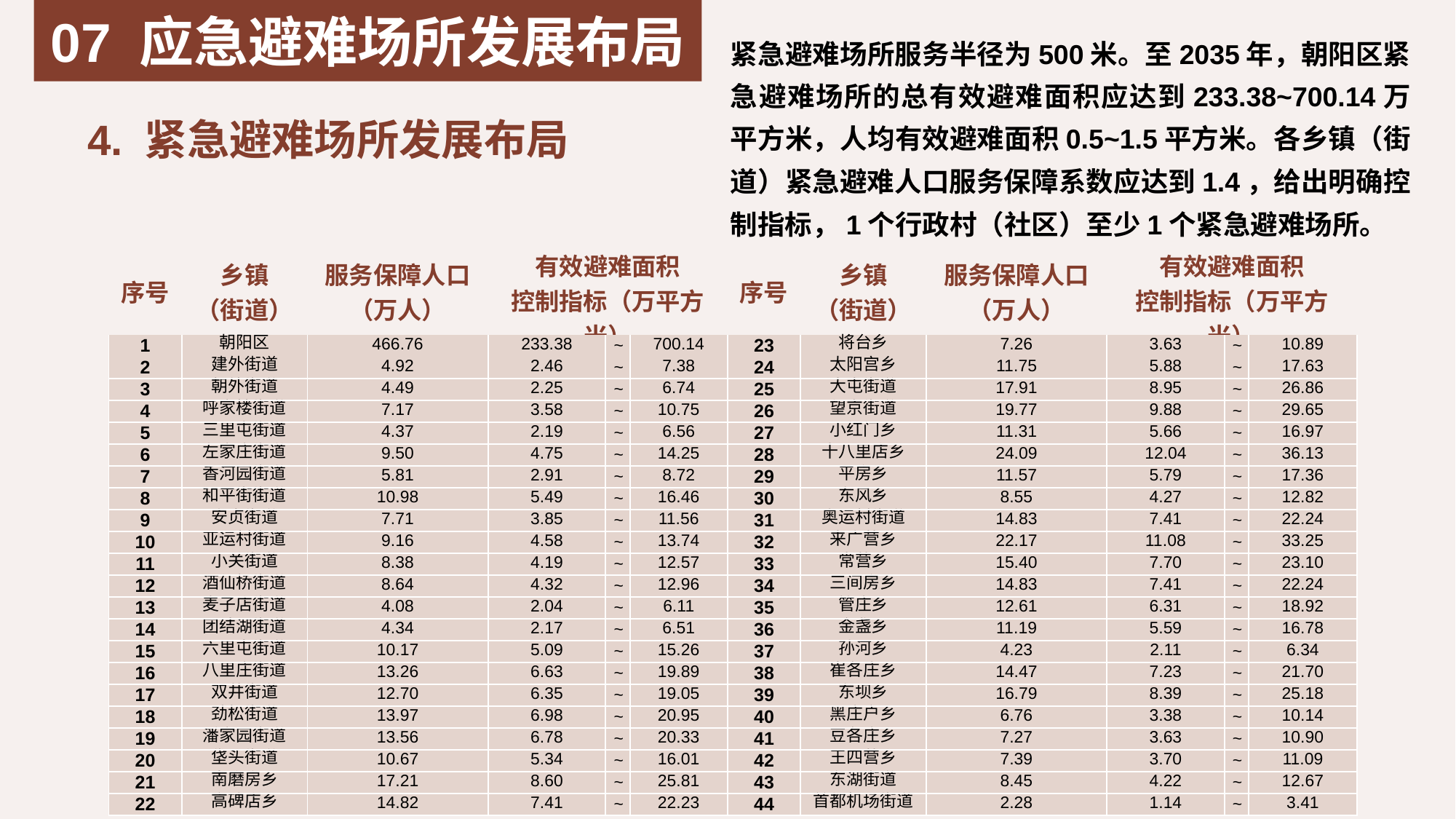

07 应急避难场所发展布局
紧急避难场所服务半径为500米。至2035年，朝阳区紧急避难场所的总有效避难面积应达到233.38~700.14万平方米，人均有效避难面积0.5~1.5平方米。各乡镇（街道）紧急避难人口服务保障系数应达到1.4，给出明确控制指标，1个行政村（社区）至少1个紧急避难场所。
4. 紧急避难场所发展布局
| 序号 | 乡镇 （街道） | 服务保障人口 （万人） | 有效避难面积 控制指标（万平方米） |  |  |
| --- | --- | --- | --- | --- | --- |
| 1 | 朝阳区 | 466.76 | 233.38 | ~ | 700.14 |
| 2 | 建外街道 | 4.92 | 2.46 | ~ | 7.38 |
| 3 | 朝外街道 | 4.49 | 2.25 | ~ | 6.74 |
| 4 | 呼家楼街道 | 7.17 | 3.58 | ~ | 10.75 |
| 5 | 三里屯街道 | 4.37 | 2.19 | ~ | 6.56 |
| 6 | 左家庄街道 | 9.50 | 4.75 | ~ | 14.25 |
| 7 | 香河园街道 | 5.81 | 2.91 | ~ | 8.72 |
| 8 | 和平街街道 | 10.98 | 5.49 | ~ | 16.46 |
| 9 | 安贞街道 | 7.71 | 3.85 | ~ | 11.56 |
| 10 | 亚运村街道 | 9.16 | 4.58 | ~ | 13.74 |
| 11 | 小关街道 | 8.38 | 4.19 | ~ | 12.57 |
| 12 | 酒仙桥街道 | 8.64 | 4.32 | ~ | 12.96 |
| 13 | 麦子店街道 | 4.08 | 2.04 | ~ | 6.11 |
| 14 | 团结湖街道 | 4.34 | 2.17 | ~ | 6.51 |
| 15 | 六里屯街道 | 10.17 | 5.09 | ~ | 15.26 |
| 16 | 八里庄街道 | 13.26 | 6.63 | ~ | 19.89 |
| 17 | 双井街道 | 12.70 | 6.35 | ~ | 19.05 |
| 18 | 劲松街道 | 13.97 | 6.98 | ~ | 20.95 |
| 19 | 潘家园街道 | 13.56 | 6.78 | ~ | 20.33 |
| 20 | 垡头街道 | 10.67 | 5.34 | ~ | 16.01 |
| 21 | 南磨房乡 | 17.21 | 8.60 | ~ | 25.81 |
| 22 | 高碑店乡 | 14.82 | 7.41 | ~ | 22.23 |
| 序号 | 乡镇 （街道） | 服务保障人口 （万人） | 有效避难面积 控制指标（万平方米） |  |  |
| --- | --- | --- | --- | --- | --- |
| 23 | 将台乡 | 7.26 | 3.63 | ~ | 10.89 |
| 24 | 太阳宫乡 | 11.75 | 5.88 | ~ | 17.63 |
| 25 | 大屯街道 | 17.91 | 8.95 | ~ | 26.86 |
| 26 | 望京街道 | 19.77 | 9.88 | ~ | 29.65 |
| 27 | 小红门乡 | 11.31 | 5.66 | ~ | 16.97 |
| 28 | 十八里店乡 | 24.09 | 12.04 | ~ | 36.13 |
| 29 | 平房乡 | 11.57 | 5.79 | ~ | 17.36 |
| 30 | 东风乡 | 8.55 | 4.27 | ~ | 12.82 |
| 31 | 奥运村街道 | 14.83 | 7.41 | ~ | 22.24 |
| 32 | 来广营乡 | 22.17 | 11.08 | ~ | 33.25 |
| 33 | 常营乡 | 15.40 | 7.70 | ~ | 23.10 |
| 34 | 三间房乡 | 14.83 | 7.41 | ~ | 22.24 |
| 35 | 管庄乡 | 12.61 | 6.31 | ~ | 18.92 |
| 36 | 金盏乡 | 11.19 | 5.59 | ~ | 16.78 |
| 37 | 孙河乡 | 4.23 | 2.11 | ~ | 6.34 |
| 38 | 崔各庄乡 | 14.47 | 7.23 | ~ | 21.70 |
| 39 | 东坝乡 | 16.79 | 8.39 | ~ | 25.18 |
| 40 | 黑庄户乡 | 6.76 | 3.38 | ~ | 10.14 |
| 41 | 豆各庄乡 | 7.27 | 3.63 | ~ | 10.90 |
| 42 | 王四营乡 | 7.39 | 3.70 | ~ | 11.09 |
| 43 | 东湖街道 | 8.45 | 4.22 | ~ | 12.67 |
| 44 | 首都机场街道 | 2.28 | 1.14 | ~ | 3.41 |